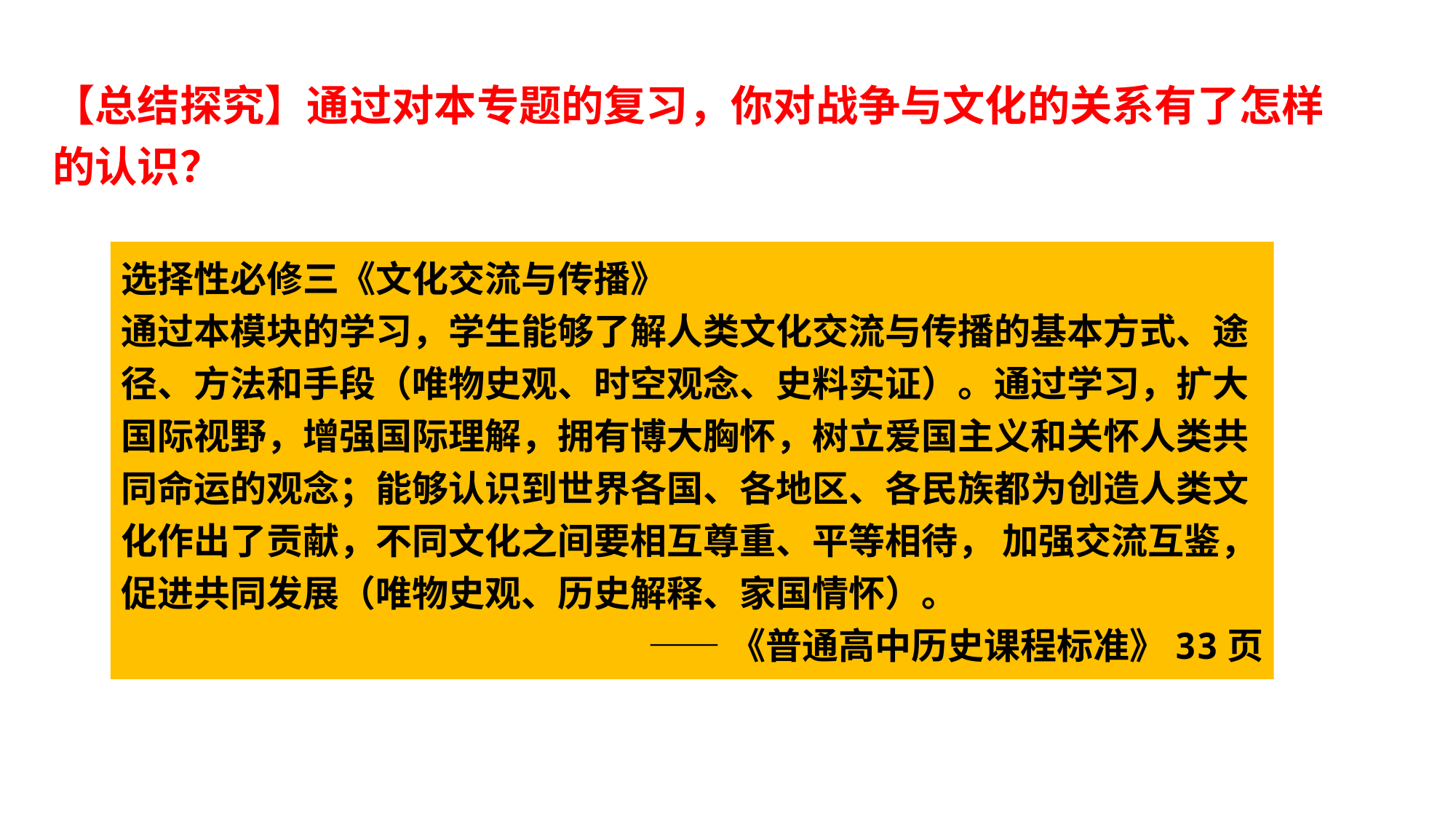

【总结探究】通过对本专题的复习，你对战争与文化的关系有了怎样的认识？
选择性必修三《文化交流与传播》
通过本模块的学习，学生能够了解人类文化交流与传播的基本方式、途径、方法和手段（唯物史观、时空观念、史料实证）。通过学习，扩大国际视野，增强国际理解，拥有博大胸怀，树立爱国主义和关怀人类共同命运的观念；能够认识到世界各国、各地区、各民族都为创造人类文化作出了贡献，不同文化之间要相互尊重、平等相待， 加强交流互鉴，促进共同发展（唯物史观、历史解释、家国情怀）。
——《普通高中历史课程标准》33页